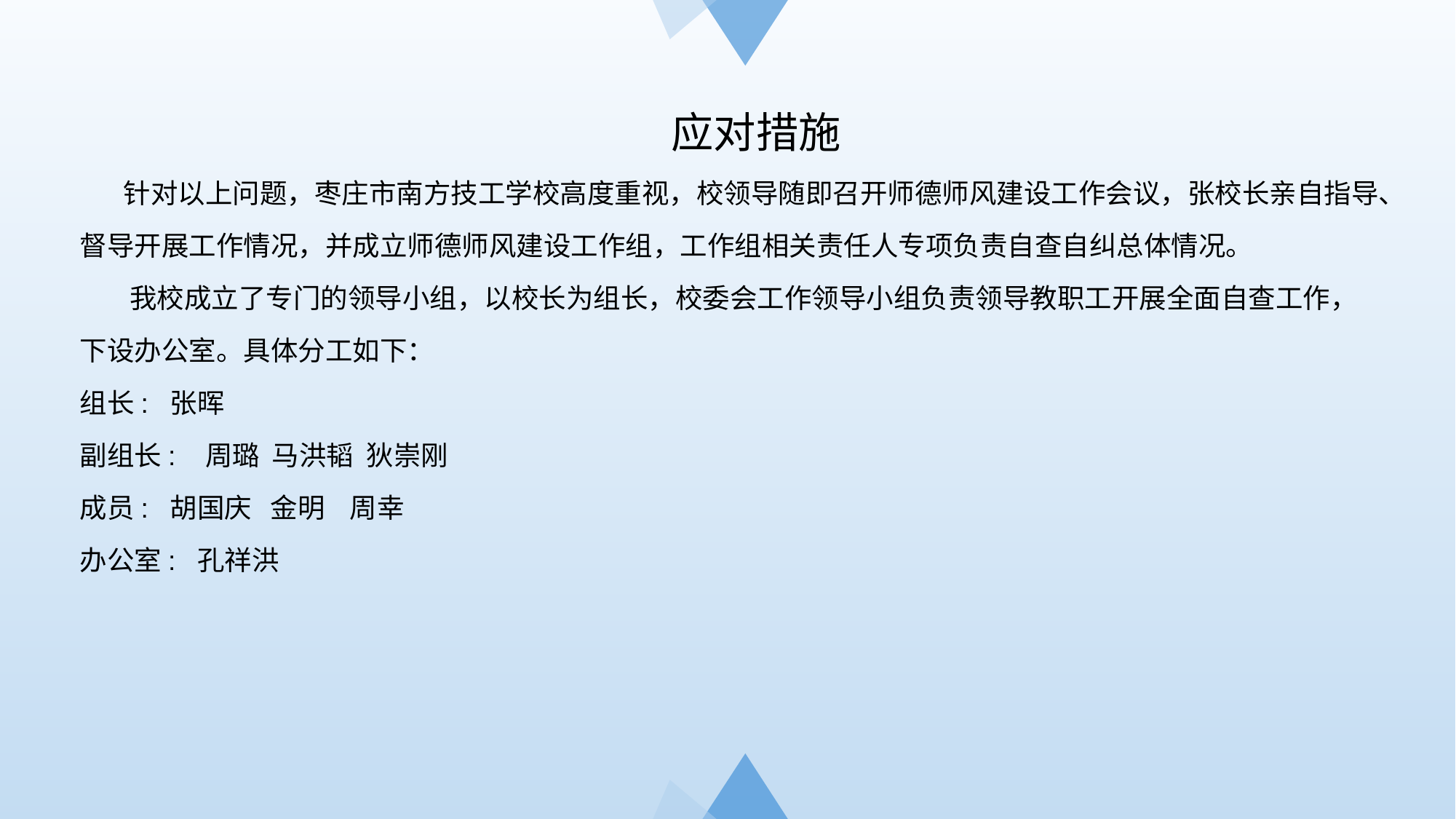

应对措施
      针对以上问题，枣庄市南方技工学校高度重视，校领导随即召开师德师风建设工作会议，张校长亲自指导、督导开展工作情况，并成立师德师风建设工作组，工作组相关责任人专项负责自查自纠总体情况。
       我校成立了专门的领导小组，以校长为组长，校委会工作领导小组负责领导教职工开展全面自查工作，下设办公室。具体分工如下：
组长:  张晖
副组长:   周璐  马洪韬  狄崇刚
成员:  胡国庆   金明    周幸
办公室:  孔祥洪